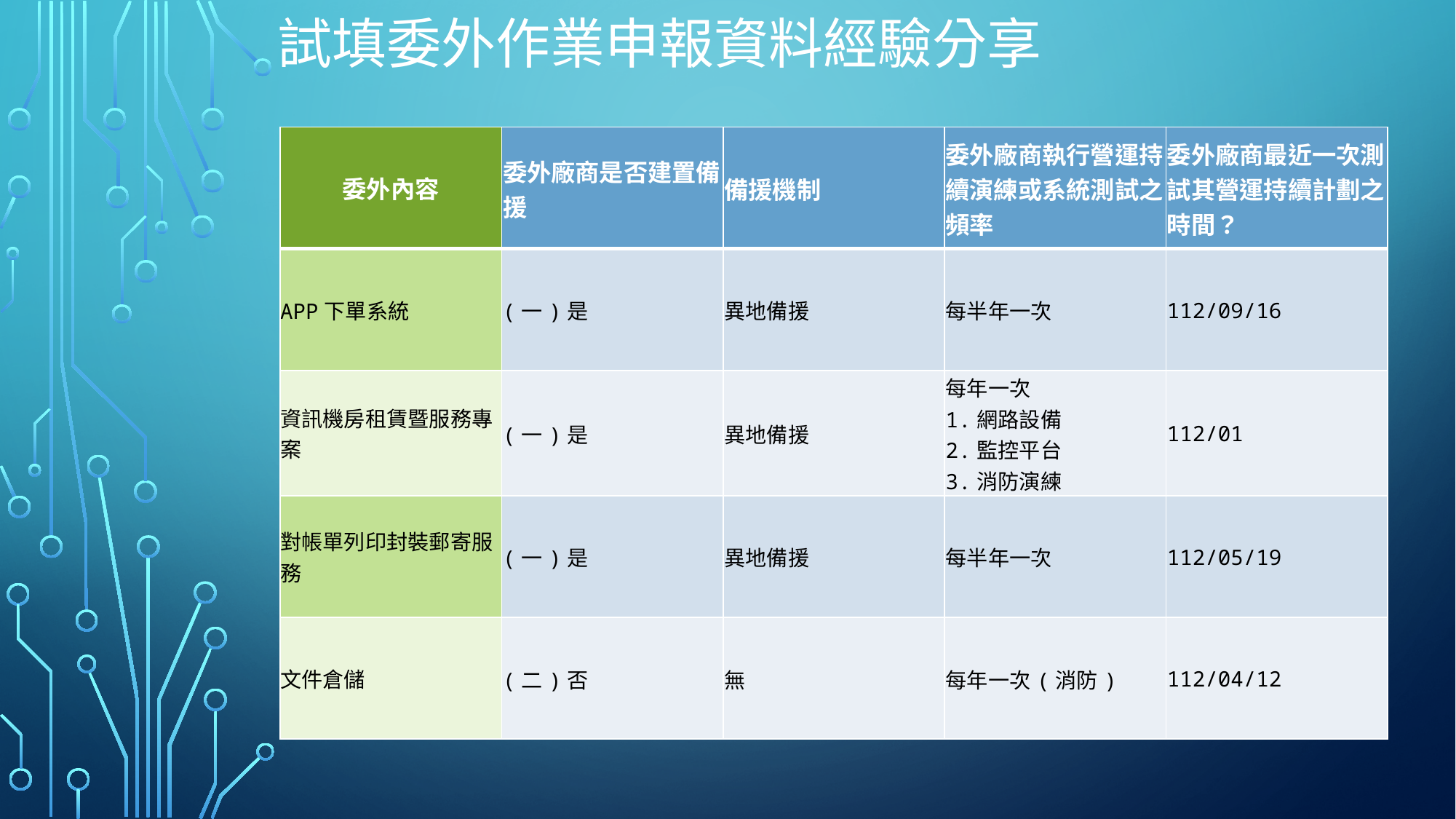

試填委外作業申報資料經驗分享
| 委外內容 | 委外廠商是否建置備援 | 備援機制 | 委外廠商執行營運持續演練或系統測試之頻率 | 委外廠商最近一次測試其營運持續計劃之時間？ |
| --- | --- | --- | --- | --- |
| APP下單系統 | (一)是 | 異地備援 | 每半年一次 | 112/09/16 |
| 資訊機房租賃暨服務專案 | (一)是 | 異地備援 | 每年一次 1.網路設備 2.監控平台 3.消防演練 | 112/01 |
| 對帳單列印封裝郵寄服務 | (一)是 | 異地備援 | 每半年一次 | 112/05/19 |
| 文件倉儲 | (二)否 | 無 | 每年一次(消防) | 112/04/12 |